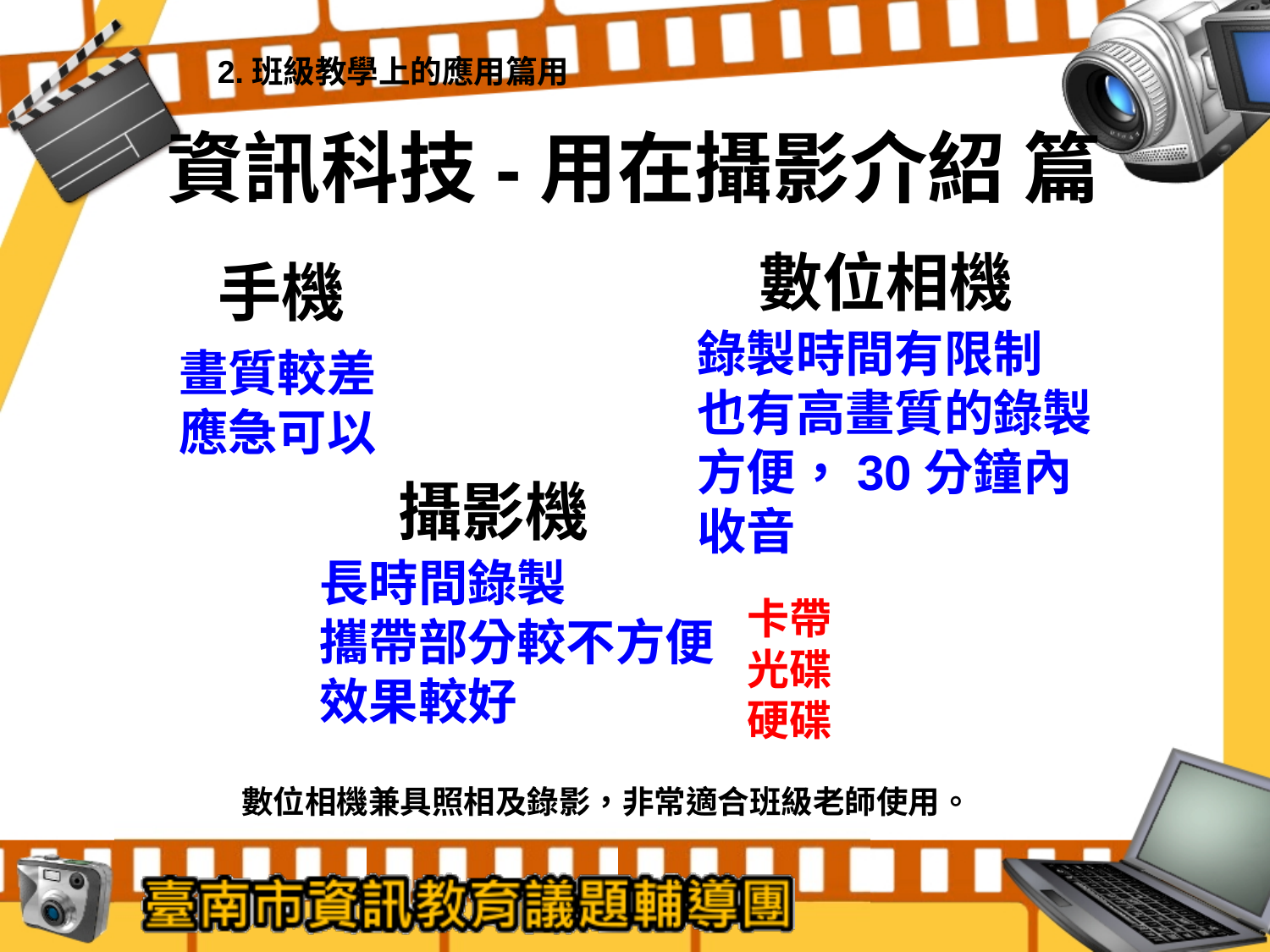

2.班級教學上的應用篇用
# 資訊科技-用在攝影介紹 篇
數位相機
手機
錄製時間有限制
也有高畫質的錄製
方便，30分鐘內
收音
畫質較差
應急可以
攝影機
長時間錄製
攜帶部分較不方便
效果較好
卡帶
光碟
硬碟
數位相機兼具照相及錄影，非常適合班級老師使用。